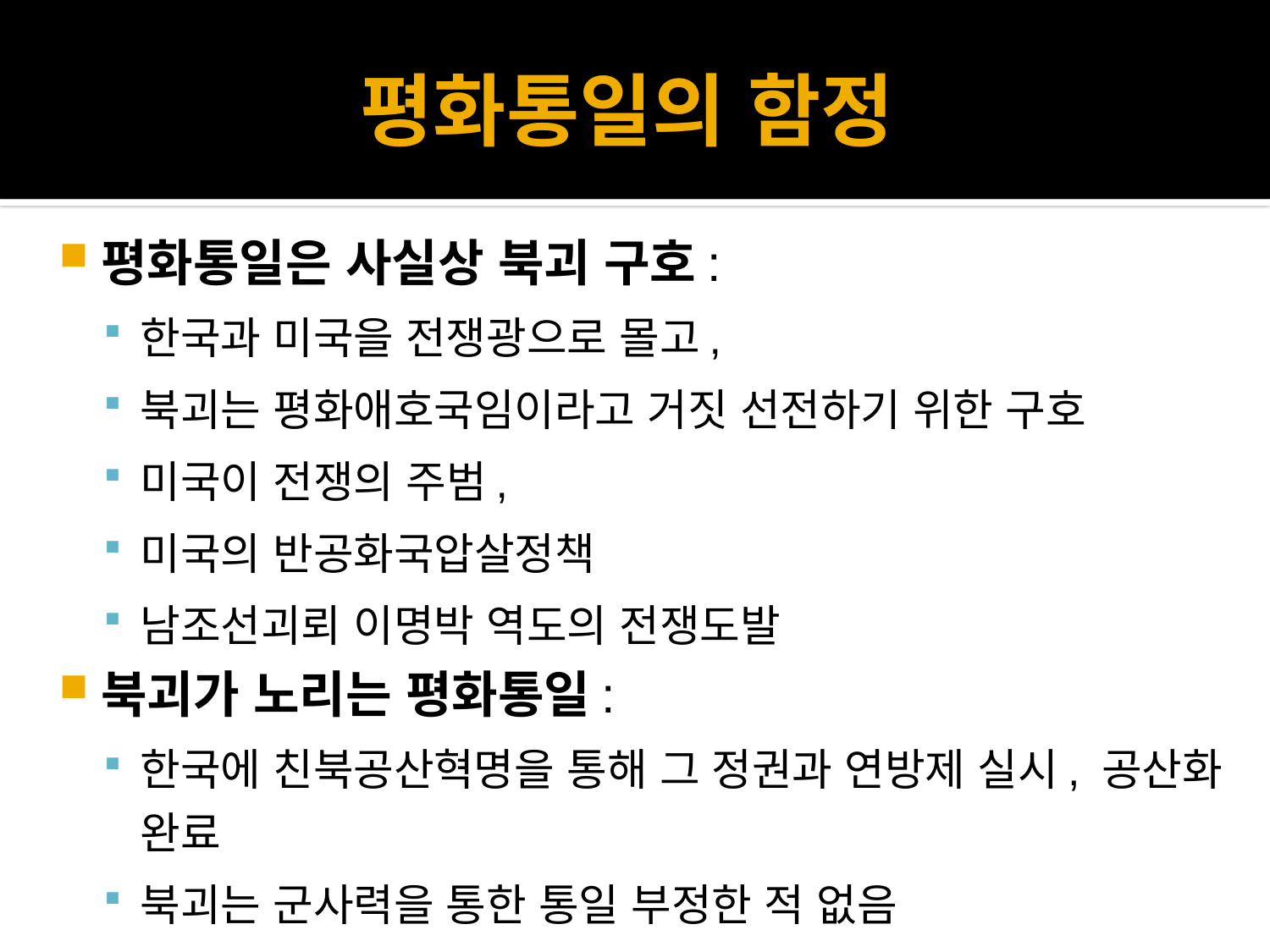

# 평화통일의 함정
평화통일은 사실상 북괴 구호:
한국과 미국을 전쟁광으로 몰고,
북괴는 평화애호국임이라고 거짓 선전하기 위한 구호
미국이 전쟁의 주범,
미국의 반공화국압살정책
남조선괴뢰 이명박 역도의 전쟁도발
북괴가 노리는 평화통일:
한국에 친북공산혁명을 통해 그 정권과 연방제 실시, 공산화 완료
북괴는 군사력을 통한 통일 부정한 적 없음